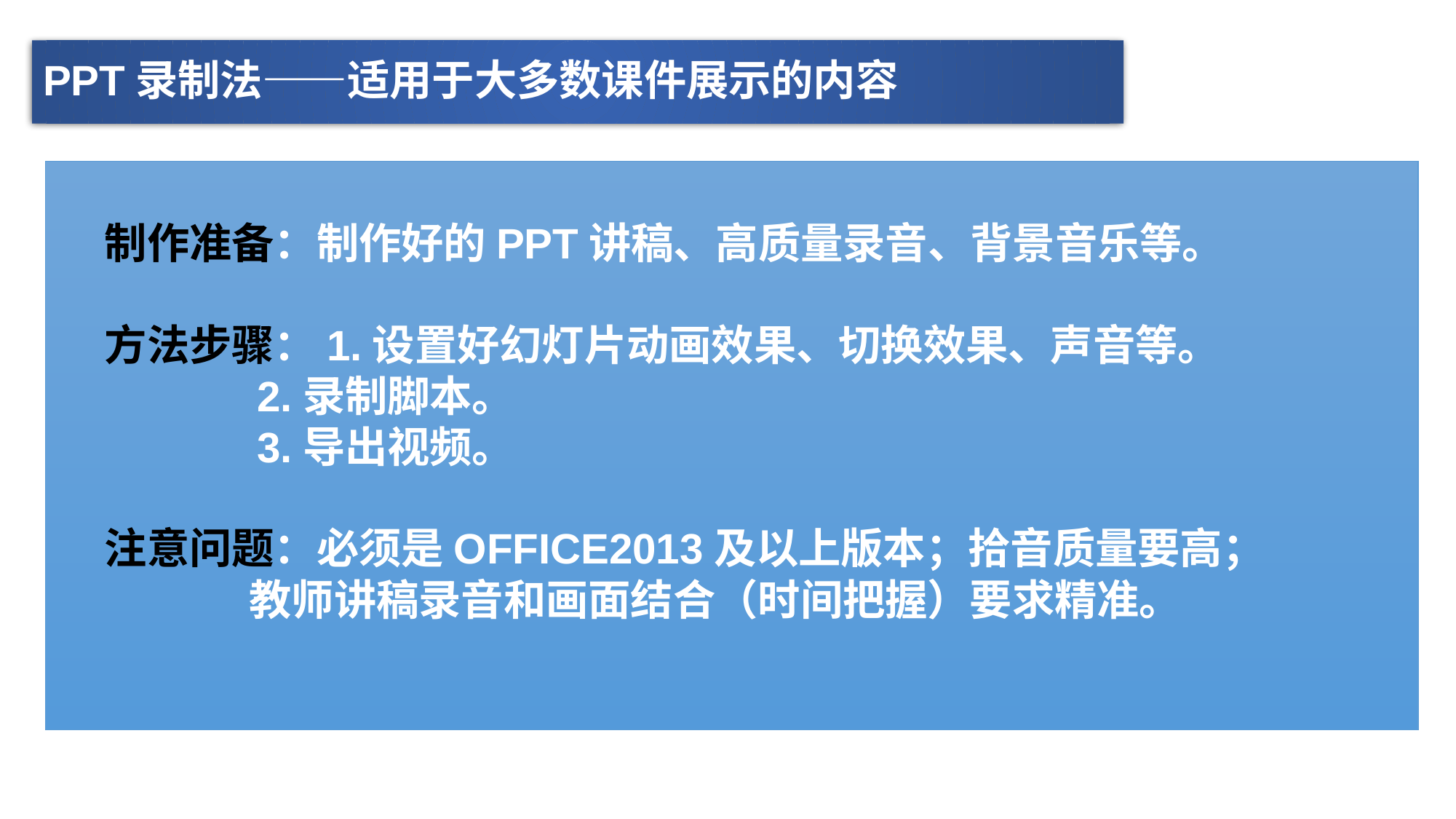

PPT录制法——适用于大多数课件展示的内容
    制作准备：制作好的PPT讲稿、高质量录音、背景音乐等。

    方法步骤：1.设置好幻灯片动画效果、切换效果、声音等。
                 2.录制脚本。
                 3.导出视频。

    注意问题：必须是OFFICE2013及以上版本；拾音质量要高；
                   教师讲稿录音和画面结合（时间把握）要求精准。